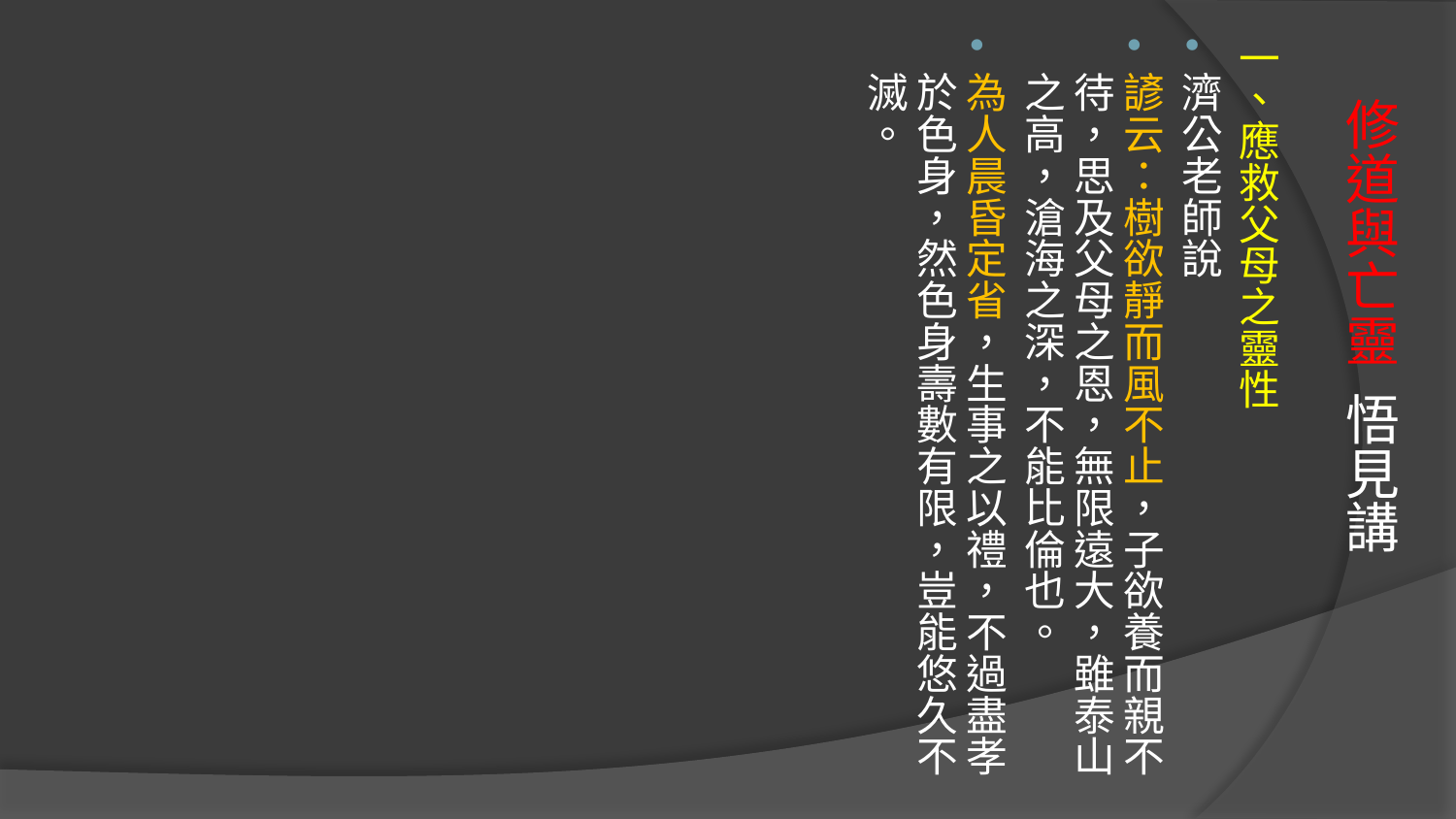

一、應救父母之靈性
濟公老師說
諺云：樹欲靜而風不止，子欲養而親不待，思及父母之恩，無限遠大，雖泰山之高，滄海之深，不能比倫也。
為人晨昏定省，生事之以禮，不過盡孝於色身，然色身壽數有限，豈能悠久不滅。

# 修道與亡靈  悟見講